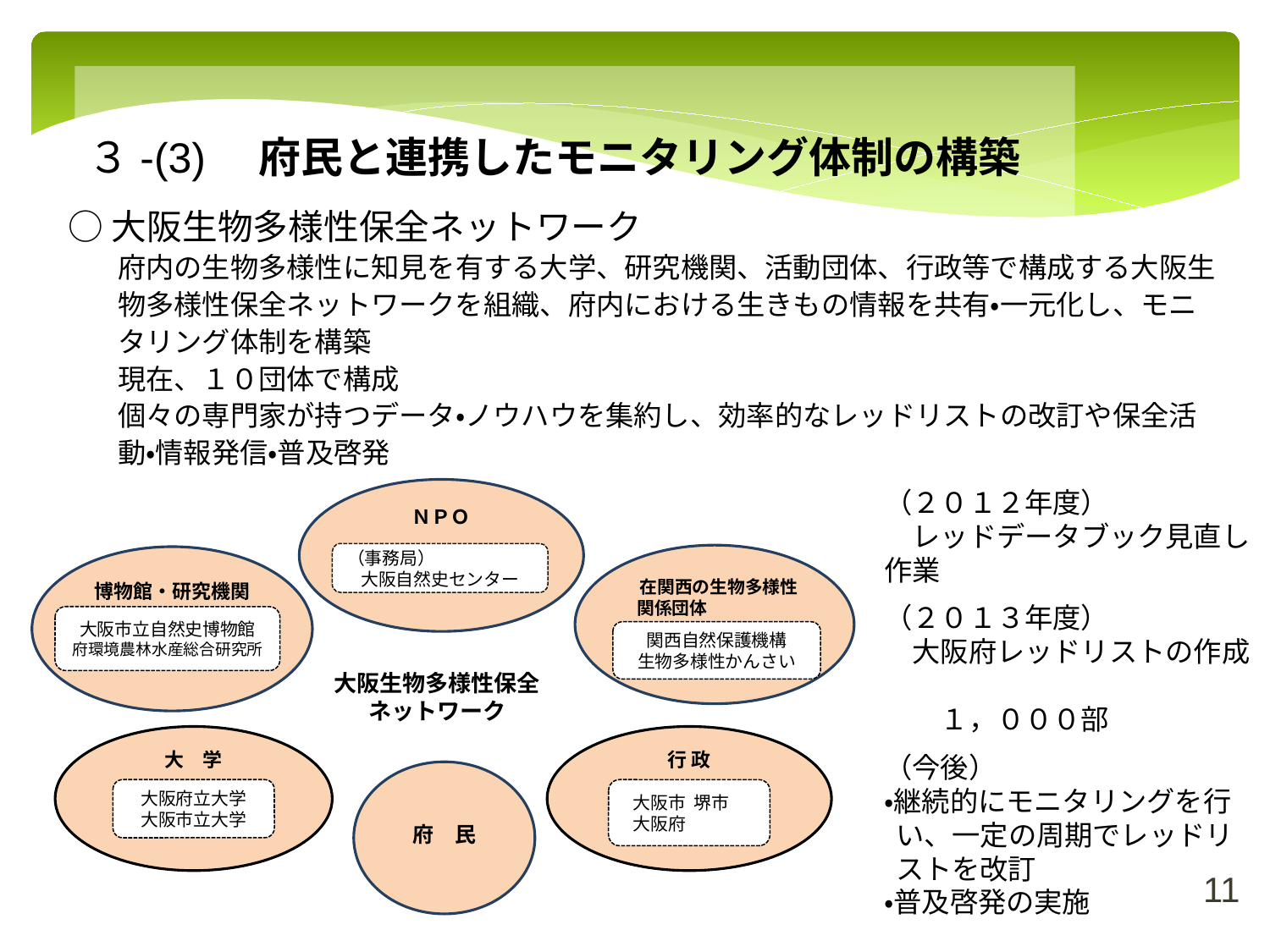

３-(3)　府民と連携したモニタリング体制の構築
○大阪生物多様性保全ネットワーク
府内の生物多様性に知見を有する大学、研究機関、活動団体、行政等で構成する大阪生物多様性保全ネットワークを組織、府内における生きもの情報を共有・一元化し、モニタリング体制を構築
現在、１０団体で構成
個々の専門家が持つデータ・ノウハウを集約し、効率的なレッドリストの改訂や保全活動・情報発信・普及啓発
（２０１２年度）
　レッドデータブック見直し作業

（２０１３年度）
　大阪府レッドリストの作成
　　１，０００部

（今後）
・継続的にモニタリングを行い、一定の周期でレッドリストを改訂
・普及啓発の実施
ＮＰＯ

（事務局）
大阪自然史センター
在関西の生物多様性
関係団体

博物館・研究機関

大阪生物多様性保全
ネットワーク
大阪市立自然史博物館
府環境農林水産総合研究所
関西自然保護機構
生物多様性かんさい
大　学

行 政

府　民

大阪府立大学
大阪市立大学
大阪市  堺市
大阪府
11